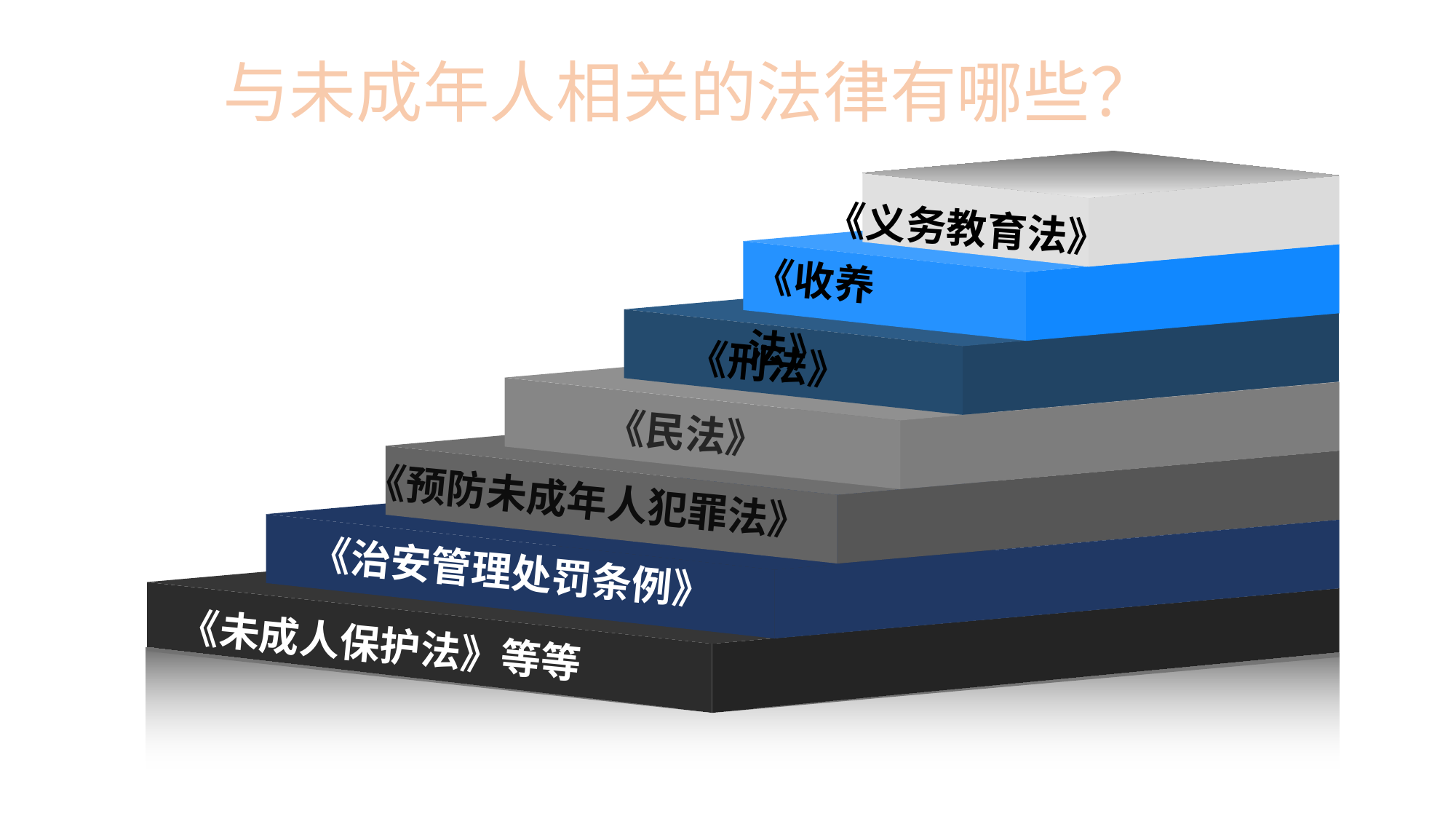

# 与未成年人相关的法律有哪些？

《义务教育法》

《收养法》

《刑法》

《民法》

《预防未成年人犯罪法》

《治安管理处罚条例》

《未成人保护法》等等